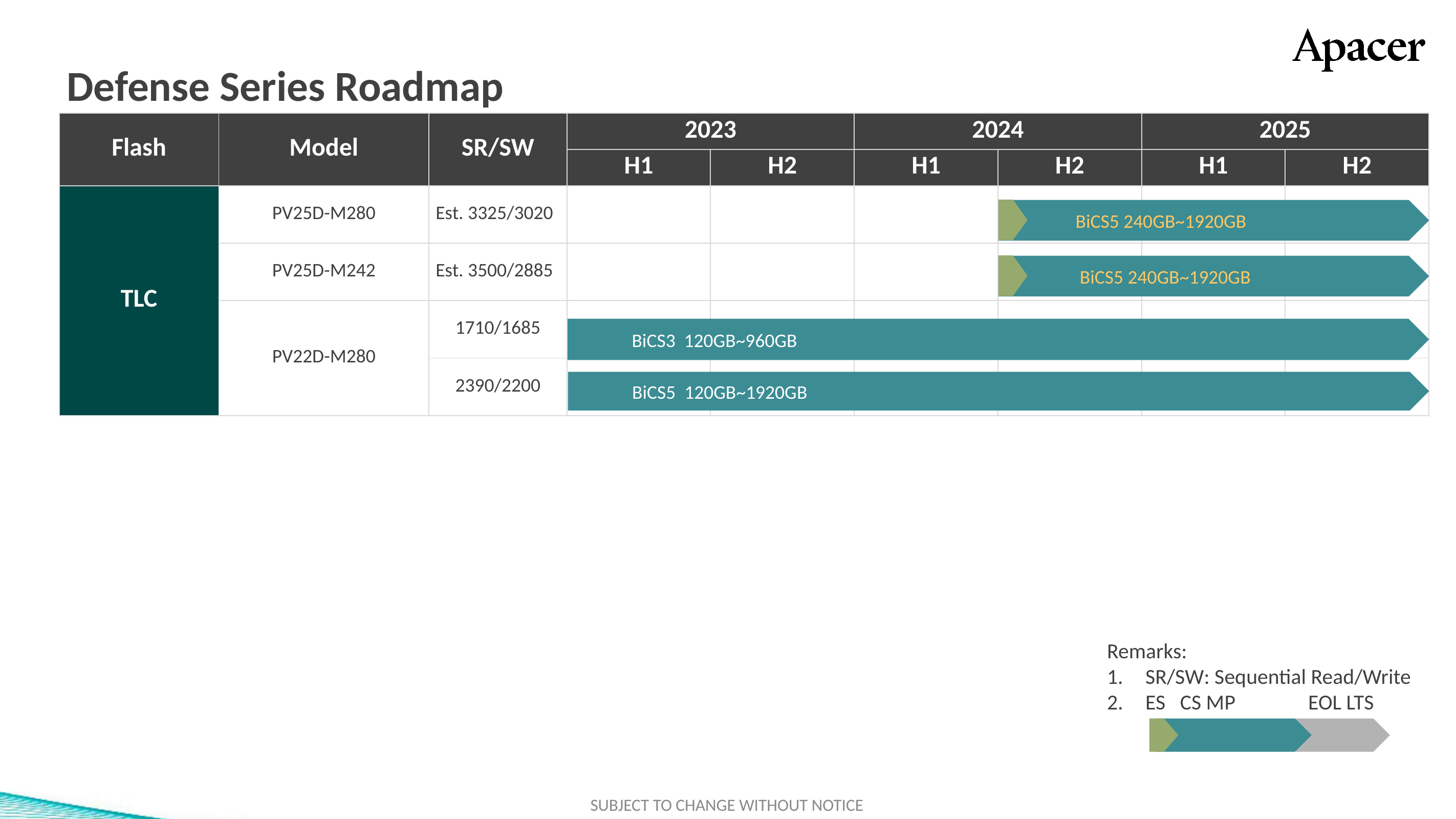

# Defense Series Roadmap
| Flash | Model | SR/SW | 2023 |  | 2024 |  | 2025 |  |
| --- | --- | --- | --- | --- | --- | --- | --- | --- |
|  |  |  | H1 | H2 | H1 | H2 | H1 | H2 |
| TLC | PV25D-M280 | Est. 3325/3020 |  |  |  |  |  |  |
|  | PV25D-M242 | Est. 3500/2885 |  |  |  |  |  |  |
|  | PV22D-M280 | 1710/1685 |  |  |  |  |  |  |
|  |  | 2390/2200 |  |  |  |  |  |  |

                BiCS5 240GB~1920GB
標準色
附屬
配色
3D TLC
2D MLC
SLC-lite
SLC
類工

SLC-liteX

                 BiCS5 240GB~1920GB
             BiCS3  120GB~960GB
             BiCS5  120GB~1920GB
Remarks:
SR/SW: Sequential Read/Write
ES   CS MP               EOL LTS